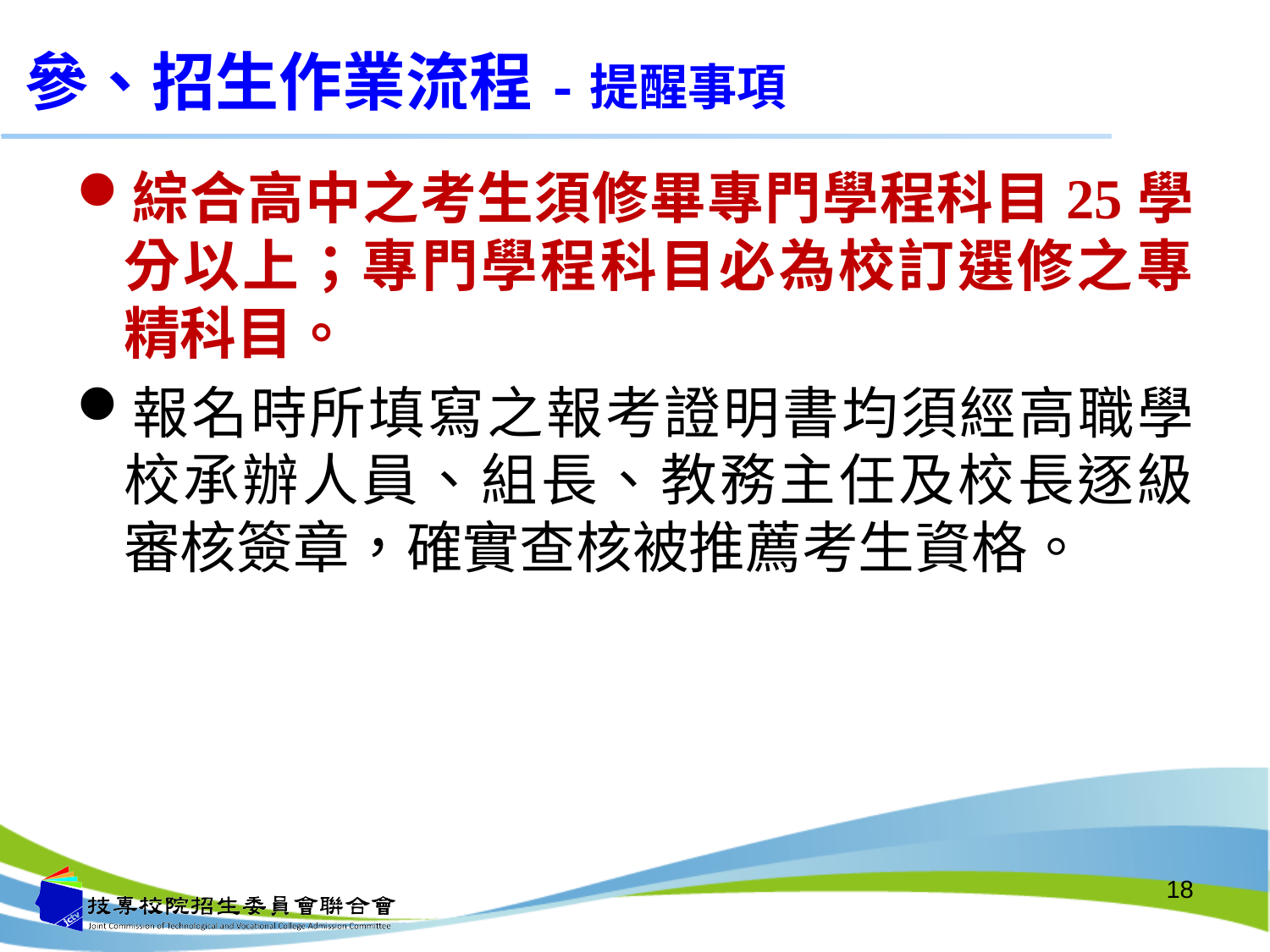

# 參、招生作業流程-提醒事項
綜合高中之考生須修畢專門學程科目25學分以上；專門學程科目必為校訂選修之專精科目。
報名時所填寫之報考證明書均須經高職學校承辦人員、組長、教務主任及校長逐級審核簽章，確實查核被推薦考生資格。
18